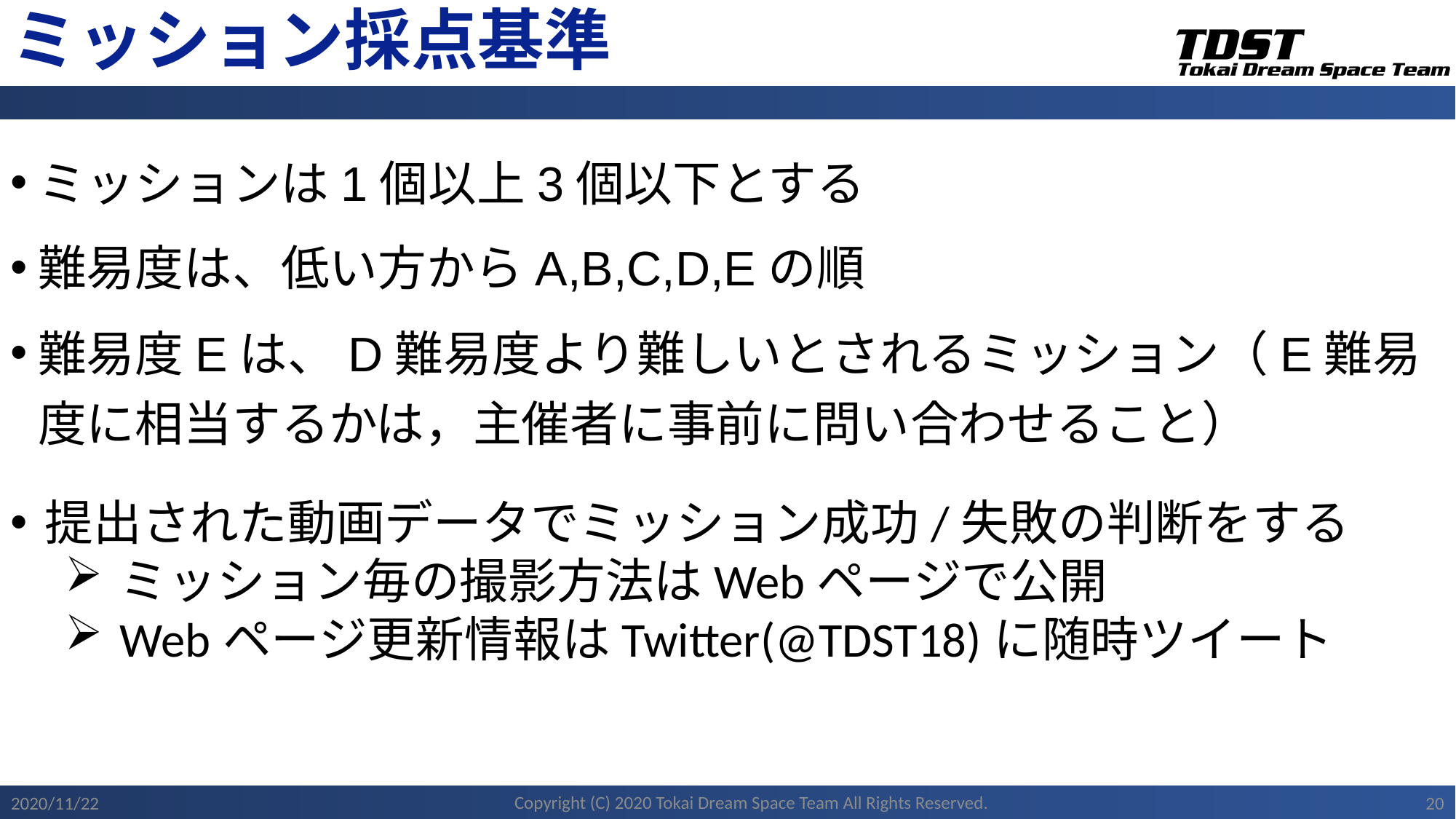

# ミッション採点基準
ミッションは1個以上3個以下とする
難易度は、低い方からA,B,C,D,Eの順
難易度Eは、D難易度より難しいとされるミッション（E難易度に相当するかは，主催者に事前に問い合わせること）

提出された動画データでミッション成功/失敗の判断をする
ミッション毎の撮影方法はWebページで公開
Webページ更新情報はTwitter(@TDST18)に随時ツイート

Copyright (C) 2020 Tokai Dream Space Team All Rights Reserved.
2020/11/22
20